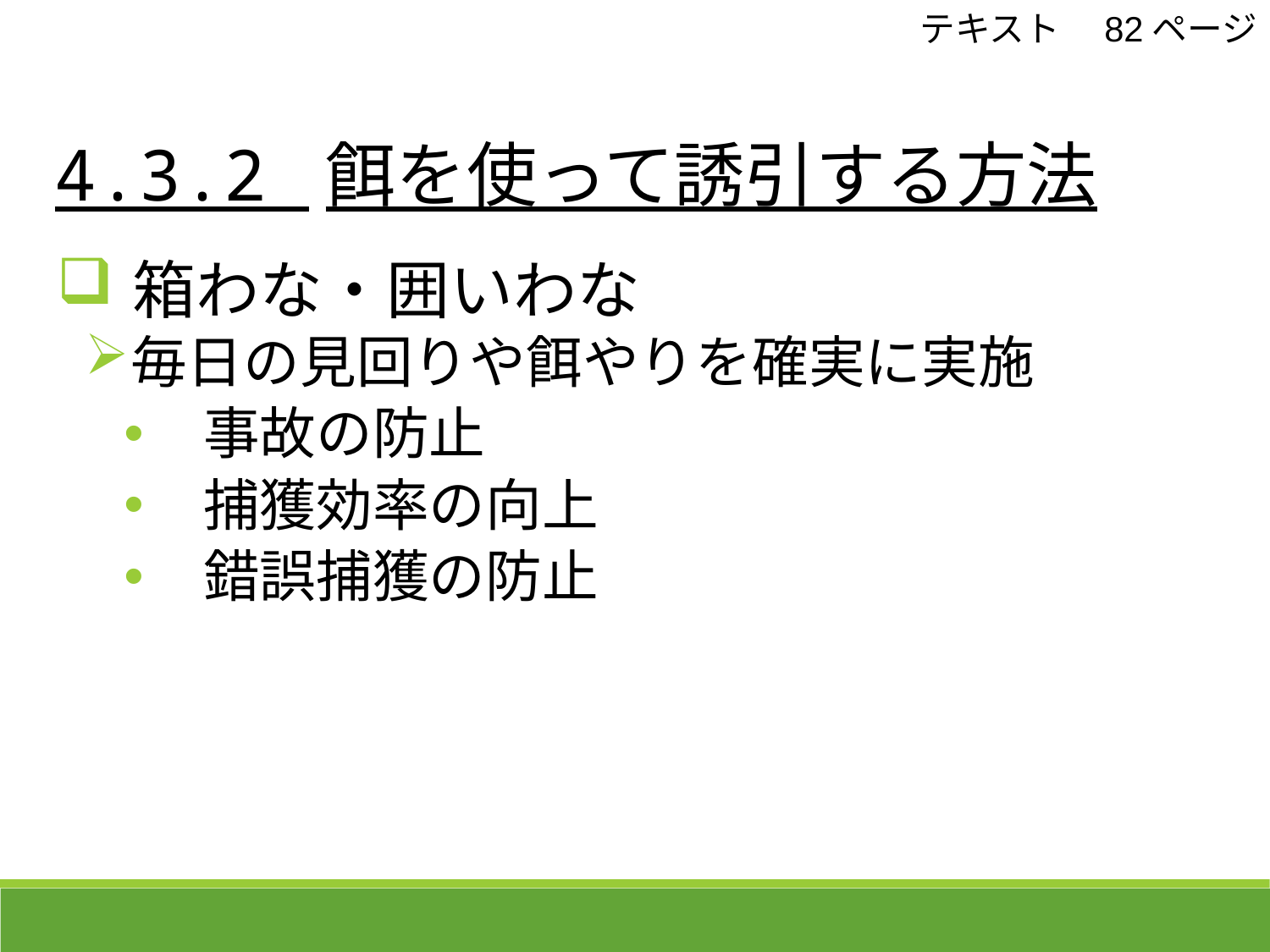

テキスト　82ページ

 4.3.2 餌を使って誘引する方法
箱わな・囲いわな
毎日の見回りや餌やりを確実に実施
事故の防止
捕獲効率の向上
錯誤捕獲の防止